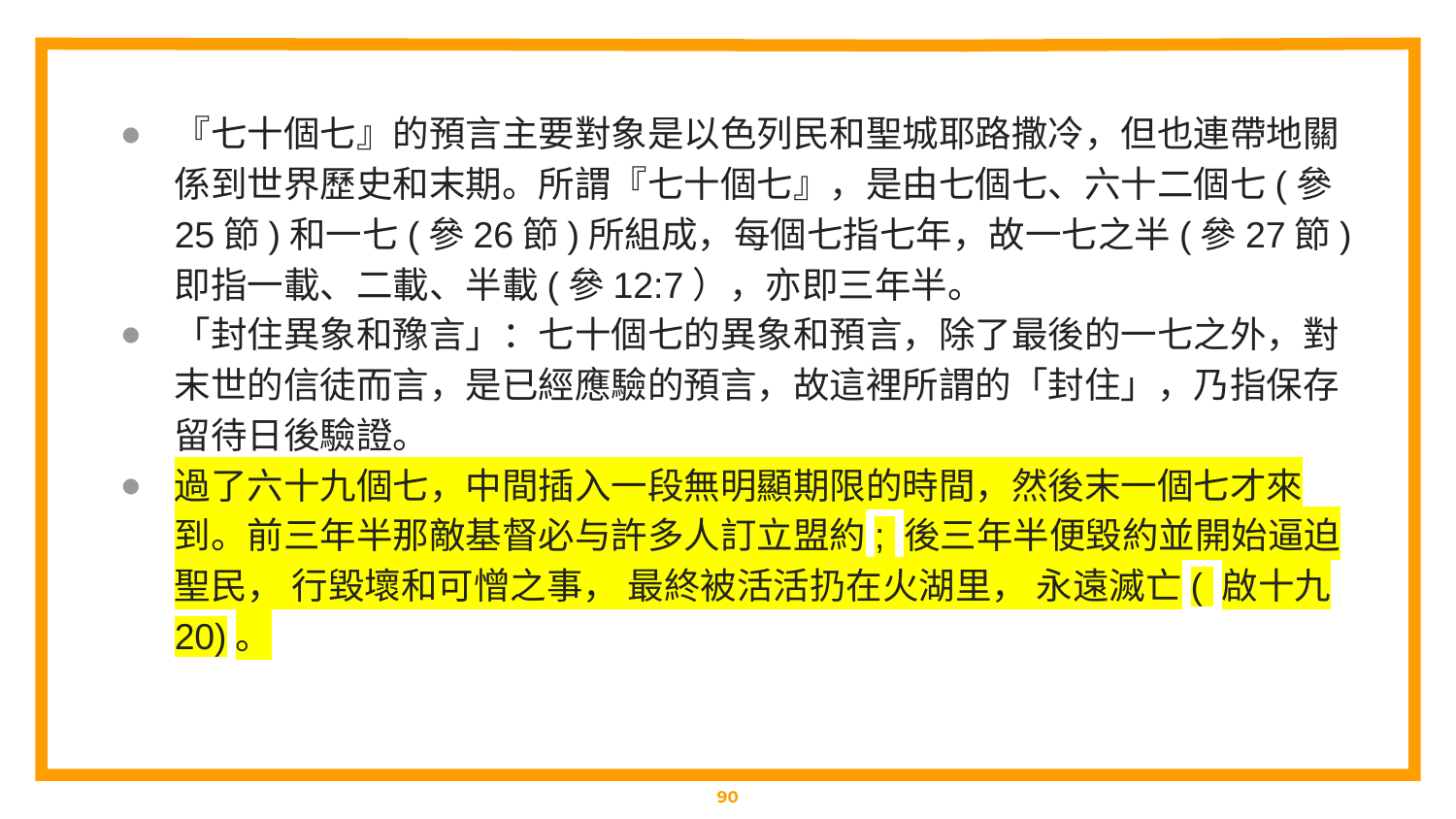

『七十個七』的預言主要對象是以色列民和聖城耶路撒冷，但也連帶地關係到世界歷史和末期。所謂『七十個七』，是由七個七、六十二個七(參25節)和一七(參26節)所組成，每個七指七年，故一七之半(參27節)即指一載、二載、半載(參12:7），亦即三年半。
「封住異象和豫言」：七十個七的異象和預言，除了最後的一七之外，對末世的信徒而言，是已經應驗的預言，故這裡所謂的「封住」，乃指保存留待日後驗證。
過了六十九個七，中間插入一段無明顯期限的時間，然後末一個七才來到。前三年半那敵基督必与許多人訂立盟約; 後三年半便毀約並開始逼迫聖民， 行毀壞和可憎之事， 最終被活活扔在火湖里， 永遠滅亡( 啟十九 20)。
90